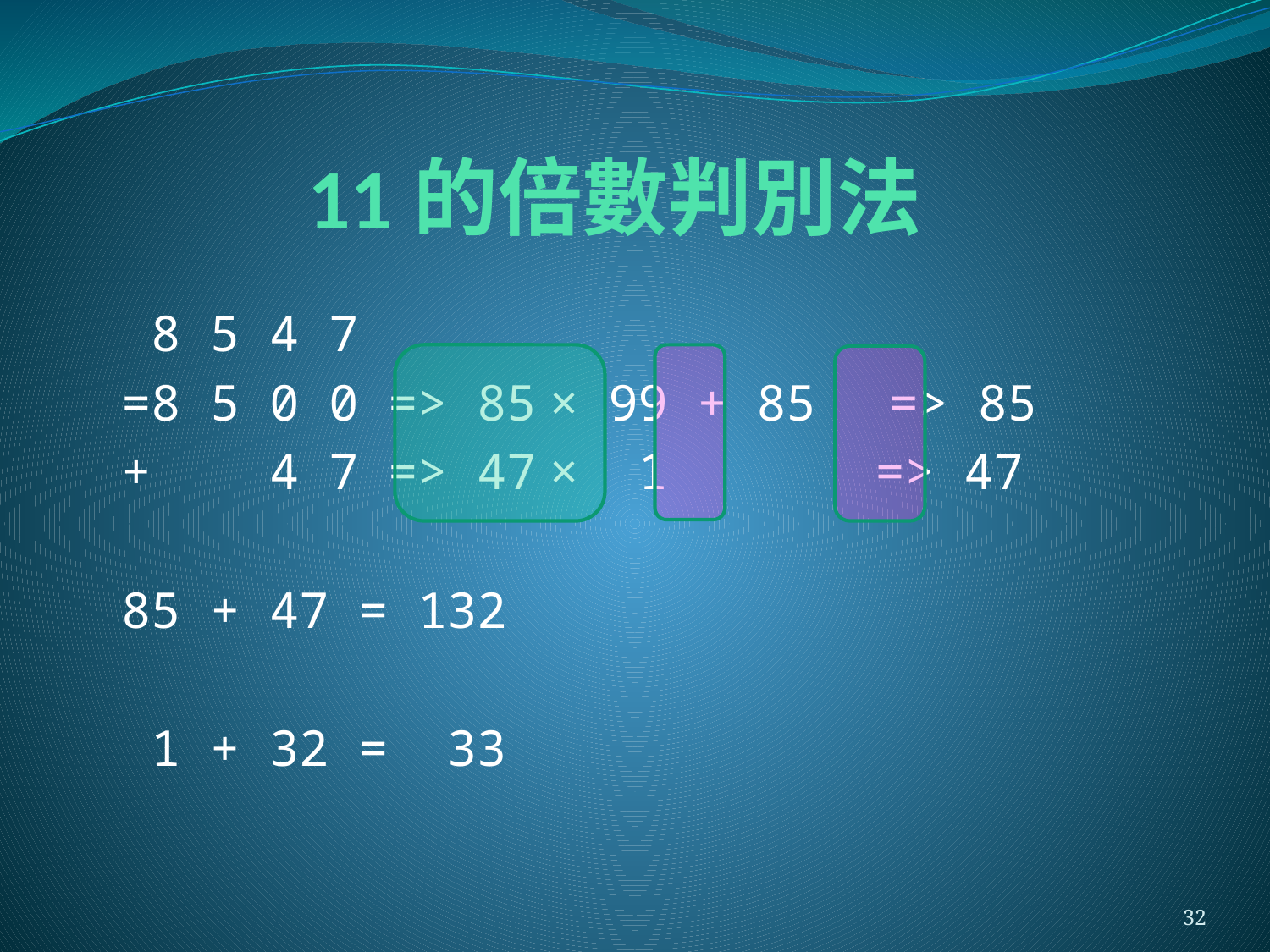

# 11的倍數判別法
 8 5 4 7
=8 5 0 0 => 85 × 99 + 85　=> 85
+    4 7 => 47 ×  1       => 47

85 + 47 = 132

 1 + 32 =  33

32